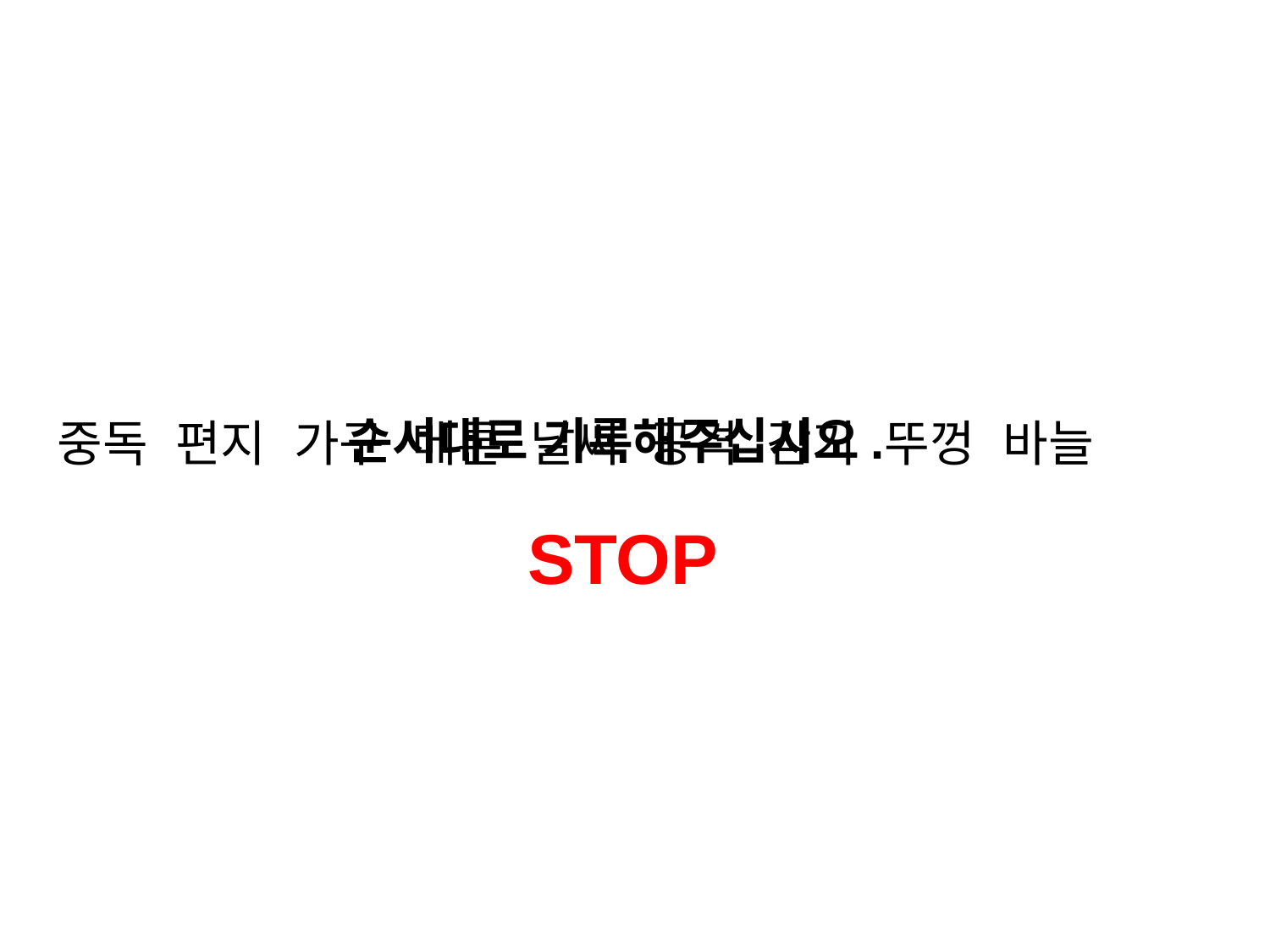

순서대로 기록해주십시오.
중독  편지  가구  메론  날씨  공격  감기  뚜껑  바늘
STOP